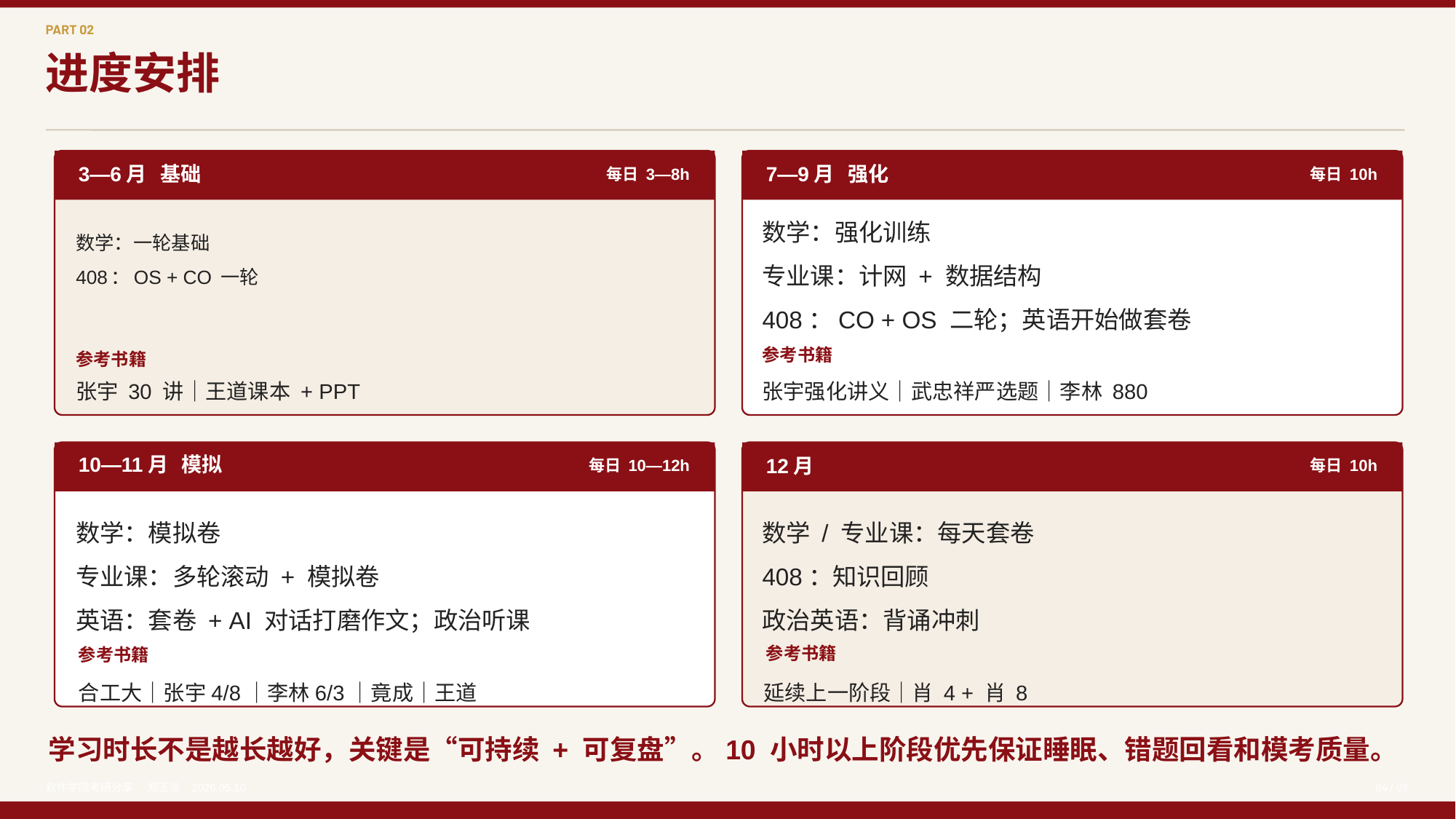

PART 02
进度安排

3—6月   基础
7—9月   强化
每日 3—8h
每日 10h
数学：一轮基础
408：OS + CO 一轮
数学：强化训练
专业课：计网 + 数据结构
408：CO + OS 二轮；英语开始做套卷
参考书籍
参考书籍
张宇强化讲义｜武忠祥严选题｜李林 880
张宇 30 讲｜王道课本 + PPT

10—11月   模拟
12月
每日 10—12h
每日 10h
数学：模拟卷
专业课：多轮滚动 + 模拟卷
英语：套卷 + AI 对话打磨作文；政治听课
数学 / 专业课：每天套卷
408：知识回顾
政治英语：背诵冲刺
参考书籍
参考书籍
合工大｜张宇4/8｜李林6/3｜竟成｜王道
延续上一阶段｜肖 4 + 肖 8
学习时长不是越长越好，关键是“可持续 + 可复盘”。10 小时以上阶段优先保证睡眠、错题回看和模考质量。
软件学院考研分享 · 郑玉洁 · 2026.05.10
04 / 08